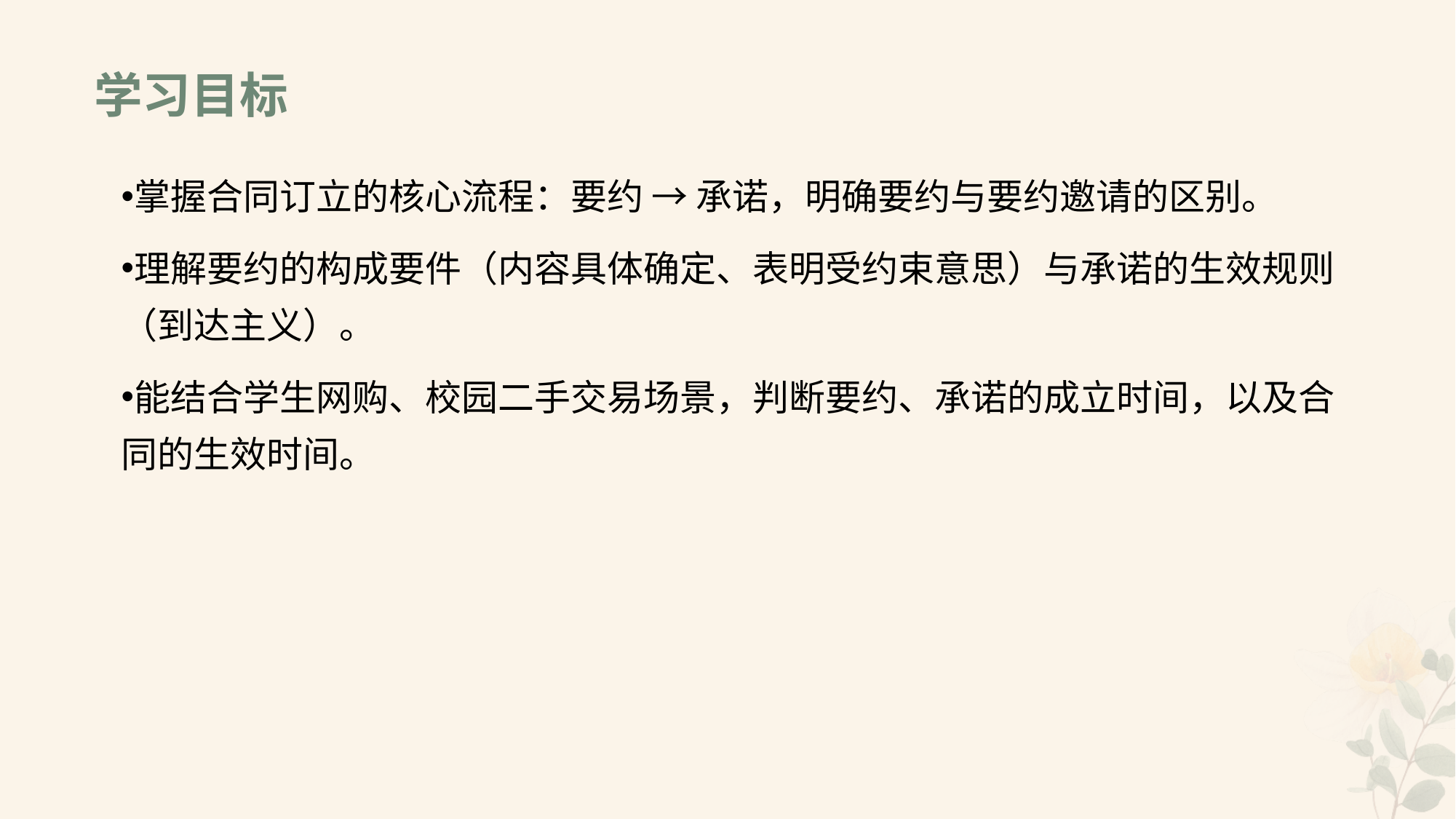

# 学习目标
掌握合同订立的核心流程：要约 → 承诺，明确要约与要约邀请的区别。
理解要约的构成要件（内容具体确定、表明受约束意思）与承诺的生效规则（到达主义）。
能结合学生网购、校园二手交易场景，判断要约、承诺的成立时间，以及合同的生效时间。